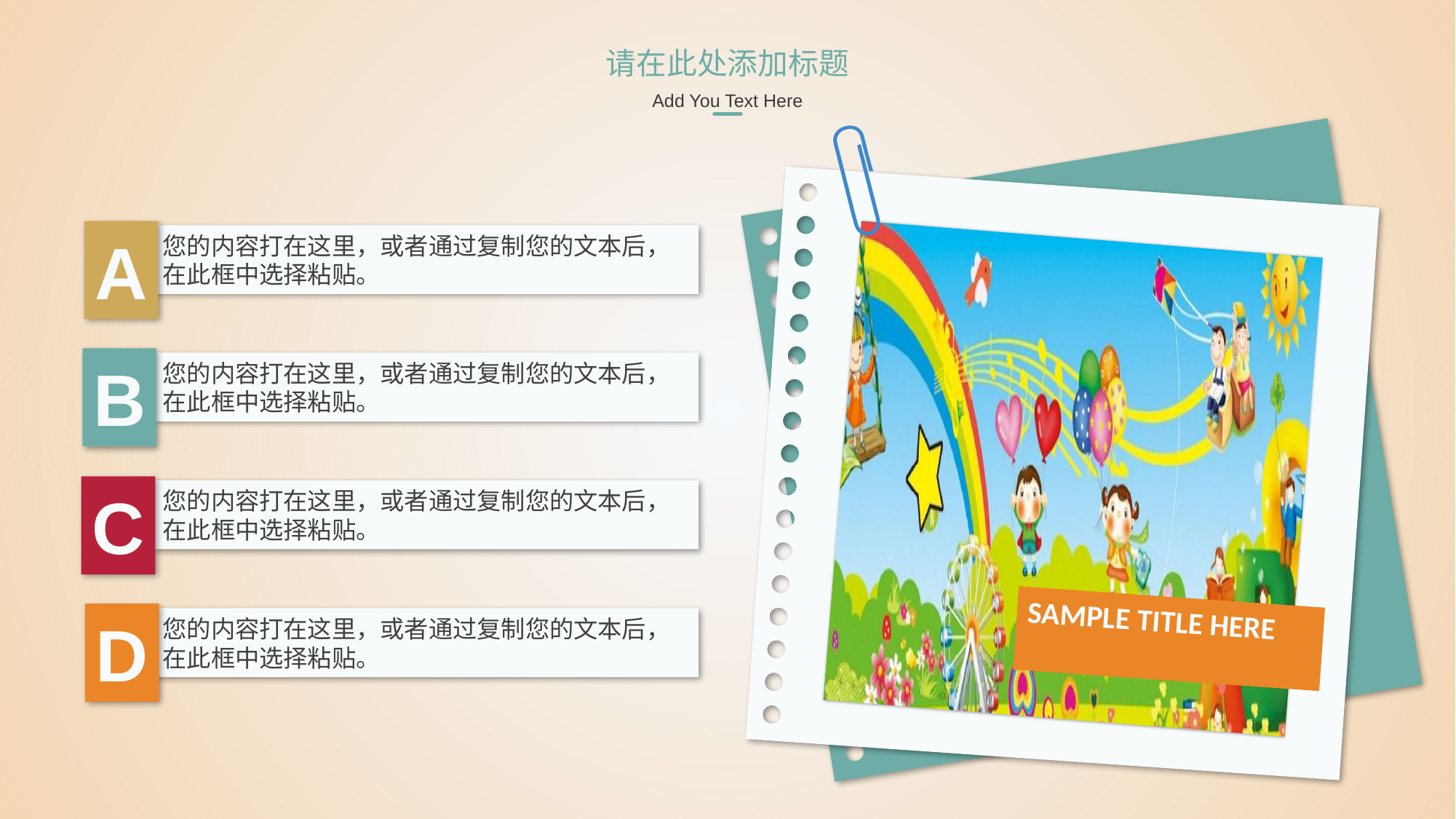

请在此处添加标题
Add You Text Here

SAMPLE TITLE HERE
A
您的内容打在这里，或者通过复制您的文本后，在此框中选择粘贴。
B
您的内容打在这里，或者通过复制您的文本后，在此框中选择粘贴。
C
您的内容打在这里，或者通过复制您的文本后，在此框中选择粘贴。
D
您的内容打在这里，或者通过复制您的文本后，在此框中选择粘贴。